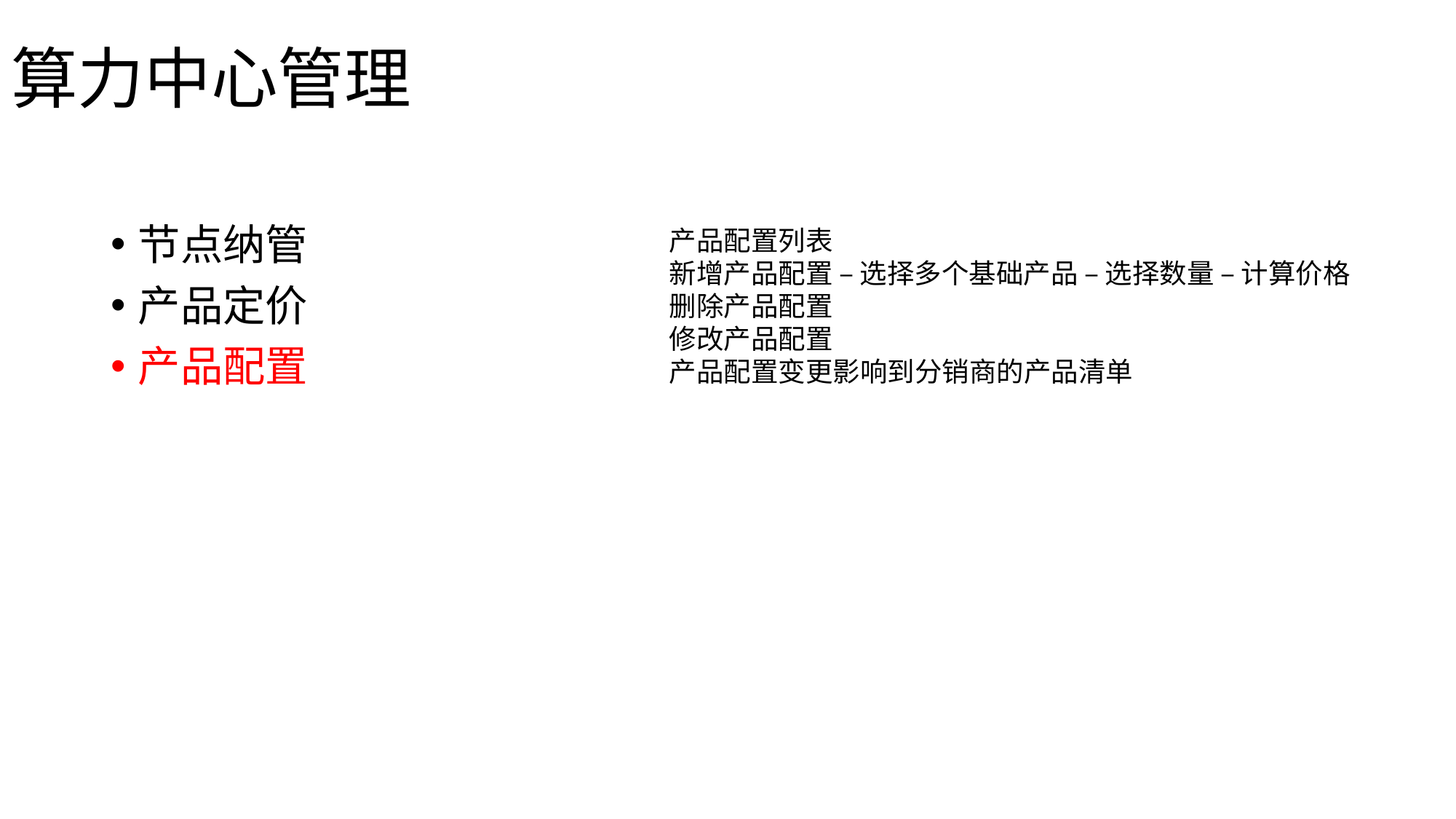

# 算力中心管理
节点纳管
产品定价
产品配置

产品配置列表
新增产品配置 – 选择多个基础产品 – 选择数量 – 计算价格
删除产品配置
修改产品配置
产品配置变更影响到分销商的产品清单